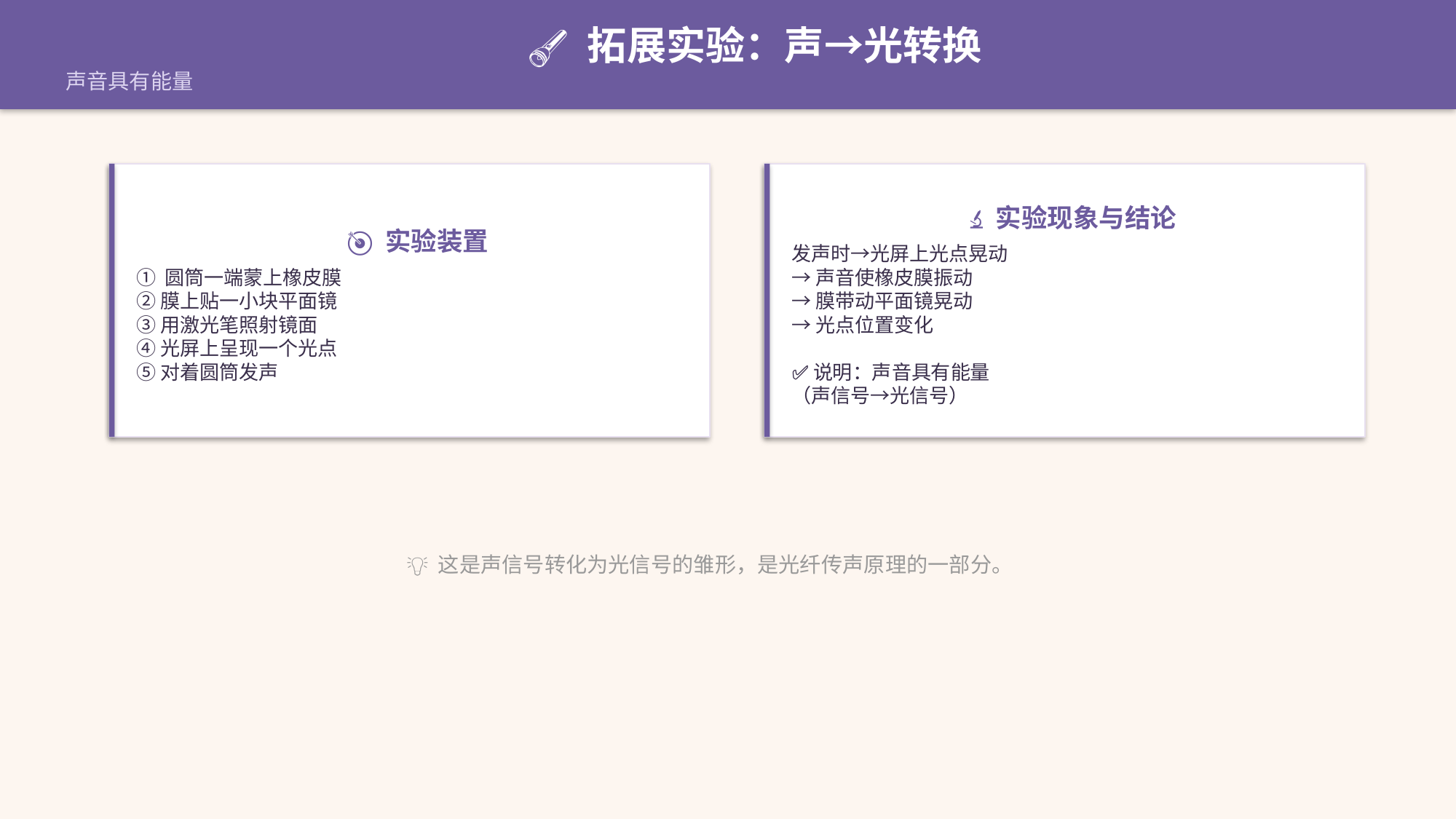

🔦 拓展实验：声→光转换
声音具有能量
🎯 实验装置
① 圆筒一端蒙上橡皮膜
② 膜上贴一小块平面镜
③ 用激光笔照射镜面
④ 光屏上呈现一个光点
⑤ 对着圆筒发声

🔬 实验现象与结论
发声时→光屏上光点晃动
→ 声音使橡皮膜振动
→ 膜带动平面镜晃动
→ 光点位置变化
✅ 说明：声音具有能量
（声信号→光信号）

💡 这是声信号转化为光信号的雏形，是光纤传声原理的一部分。